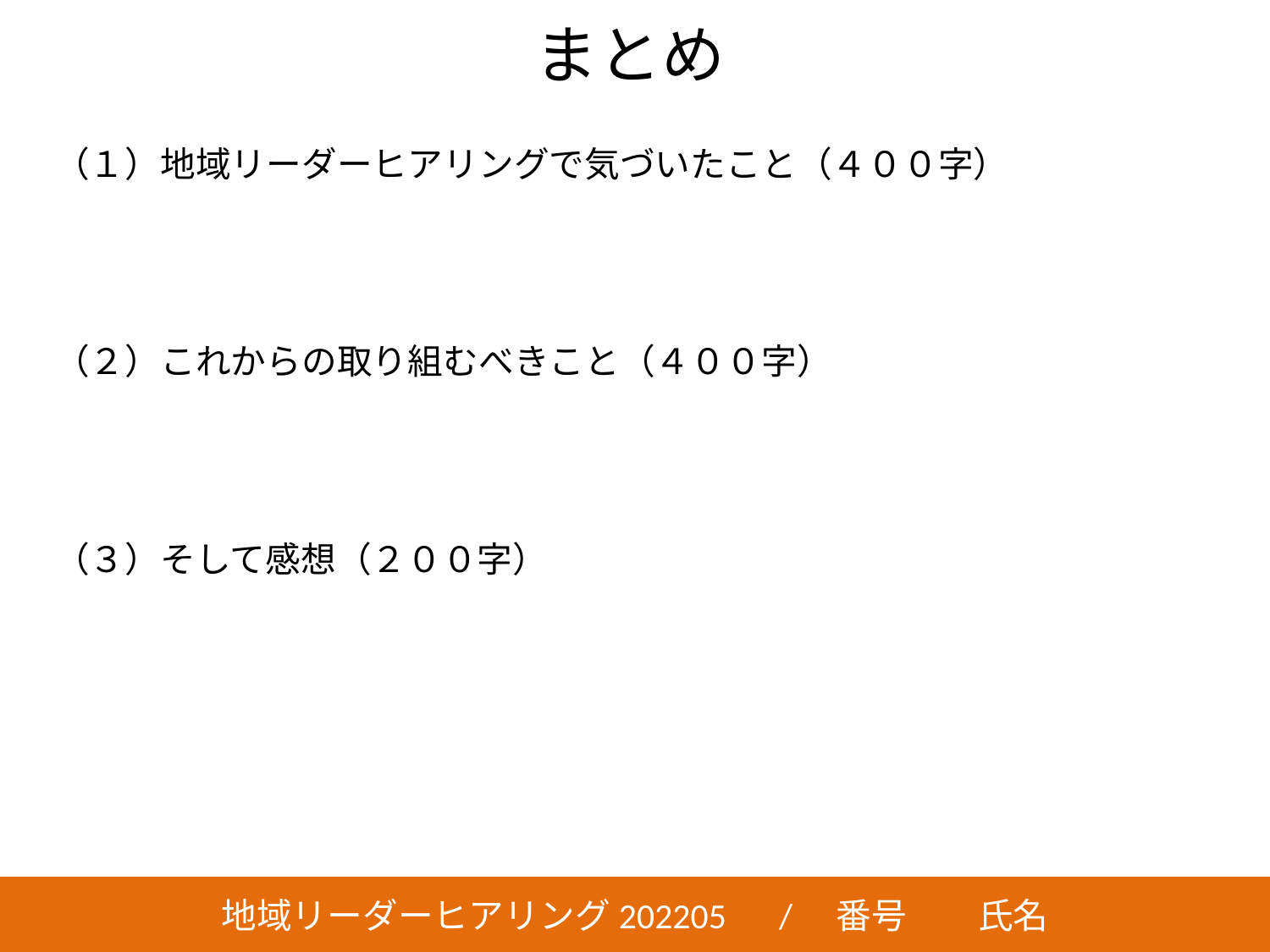

# まとめ
（１）地域リーダーヒアリングで気づいたこと（４００字）

（２）これからの取り組むべきこと（４００字）

（３）そして感想（２００字）
地域リーダーヒアリング202205　/　番号　　氏名
6